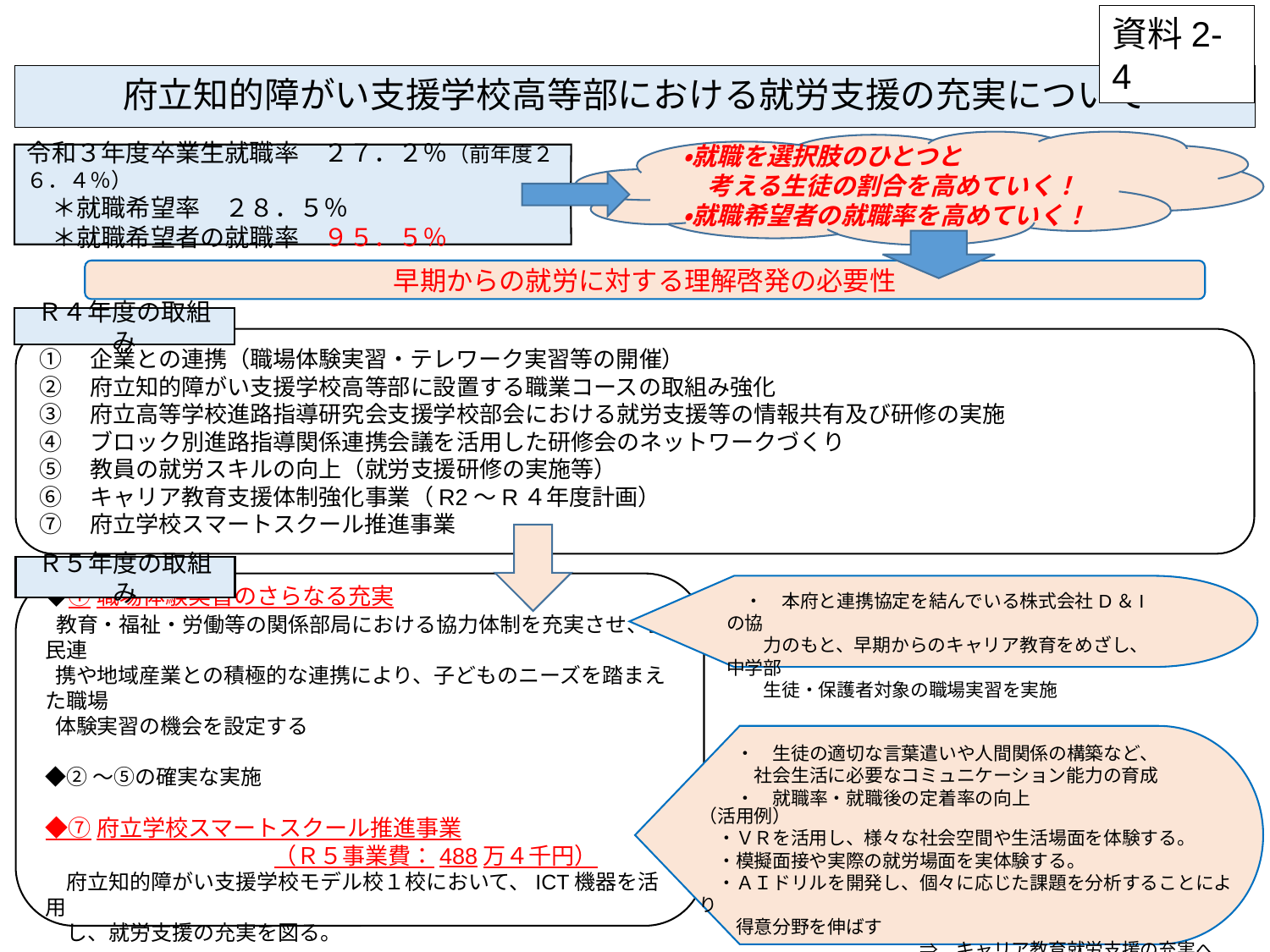

資料2-4
# 府立知的障がい支援学校高等部における就労支援の充実について
・就職を選択肢のひとつと
　考える生徒の割合を高めていく！
・就職希望者の就職率を高めていく！

令和３年度卒業生就職率　２７．２％（前年度２６．４％）
　＊就職希望率　２８．５％
　＊就職希望者の就職率　９５．５％

早期からの就労に対する理解啓発の必要性
Ｒ４年度の取組み
①　企業との連携（職場体験実習・テレワーク実習等の開催）
②　府立知的障がい支援学校高等部に設置する職業コースの取組み強化
③　府立高等学校進路指導研究会支援学校部会における就労支援等の情報共有及び研修の実施
④　ブロック別進路指導関係連携会議を活用した研修会のネットワークづくり
⑤　教員の就労スキルの向上（就労支援研修の実施等）
⑥　キャリア教育支援体制強化事業（R2～R４年度計画）
⑦　府立学校スマートスクール推進事業

Ｒ５年度の取組み

◆①職場体験実習のさらなる充実
 教育・福祉・労働等の関係部局における協力体制を充実させ、公民連
 携や地域産業との積極的な連携により、子どものニーズを踏まえた職場
 体験実習の機会を設定する

◆②～⑤の確実な実施

◆⑦府立学校スマートスクール推進事業
　　　　　　　　　　（Ｒ５事業費：488万４千円）
　府立知的障がい支援学校モデル校１校において、ICT機器を活用
　し、就労支援の充実を図る。

　・　本府と連携協定を結んでいる株式会社D＆Iの協
　　力のもと、早期からのキャリア教育をめざし、中学部
　　生徒・保護者対象の職場実習を実施

・　生徒の適切な言葉遣いや人間関係の構築など、
　社会生活に必要なコミュニケーション能力の育成
・　就職率・就職後の定着率の向上
（活用例）
　・ＶＲを活用し、様々な社会空間や生活場面を体験する。
　・模擬面接や実際の就労場面を実体験する。
　・ＡＩドリルを開発し、個々に応じた課題を分析することにより
　　得意分野を伸ばす
　　　　　　　　　　　　⇒　キャリア教育就労支援の充実へ